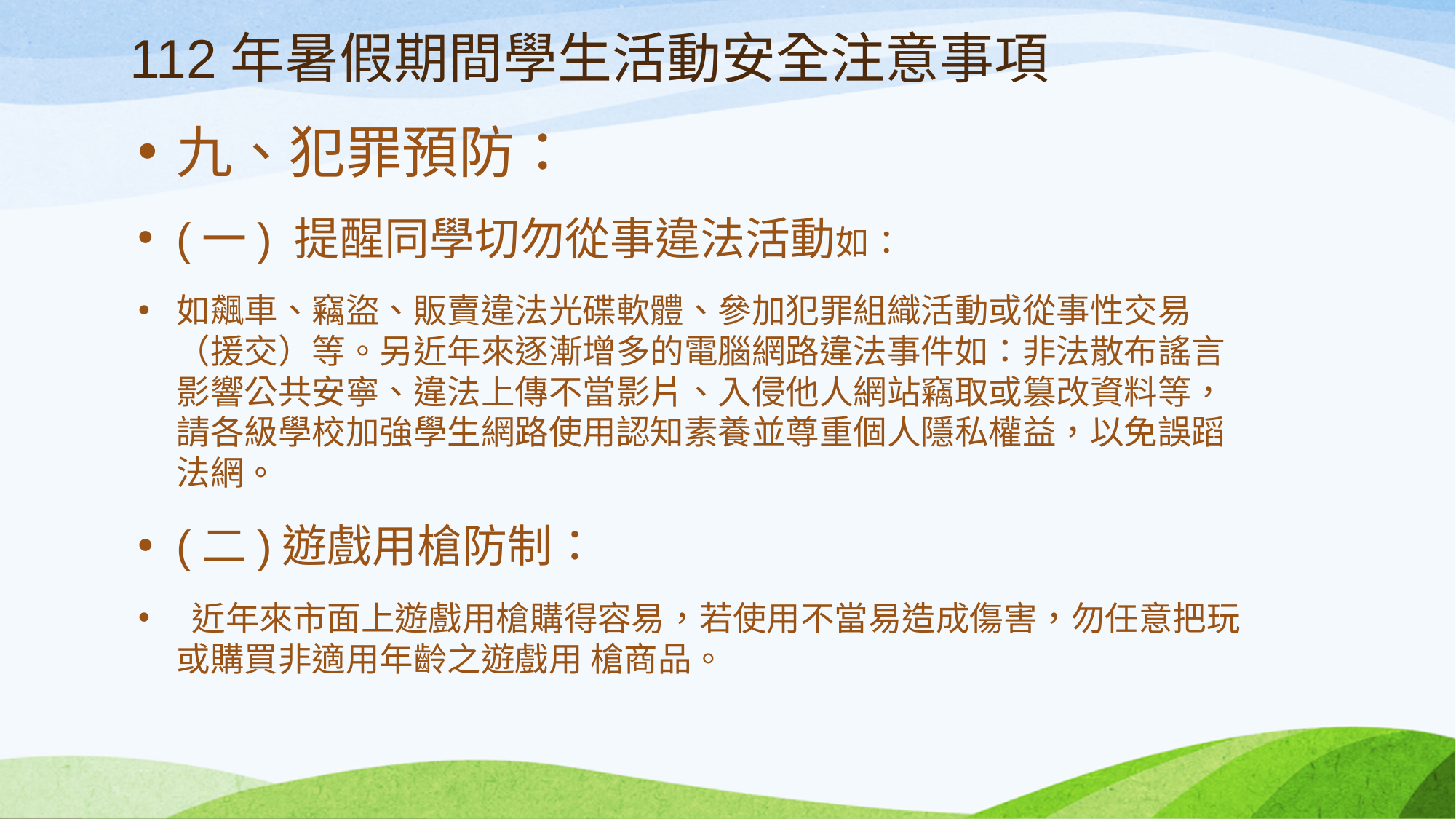

# 112年暑假期間學生活動安全注意事項
九、犯罪預防：
(一) 提醒同學切勿從事違法活動如：
如飆車、竊盜、販賣違法光碟軟體、參加犯罪組織活動或從事性交易 （援交）等。另近年來逐漸增多的電腦網路違法事件如：非法散布謠言 影響公共安寧、違法上傳不當影片、入侵他人網站竊取或篡改資料等， 請各級學校加強學生網路使用認知素養並尊重個人隱私權益，以免誤蹈 法網。
(二)遊戲用槍防制：
 近年來市面上遊戲用槍購得容易，若使用不當易造成傷害，勿任意把玩或購買非適用年齡之遊戲用 槍商品。